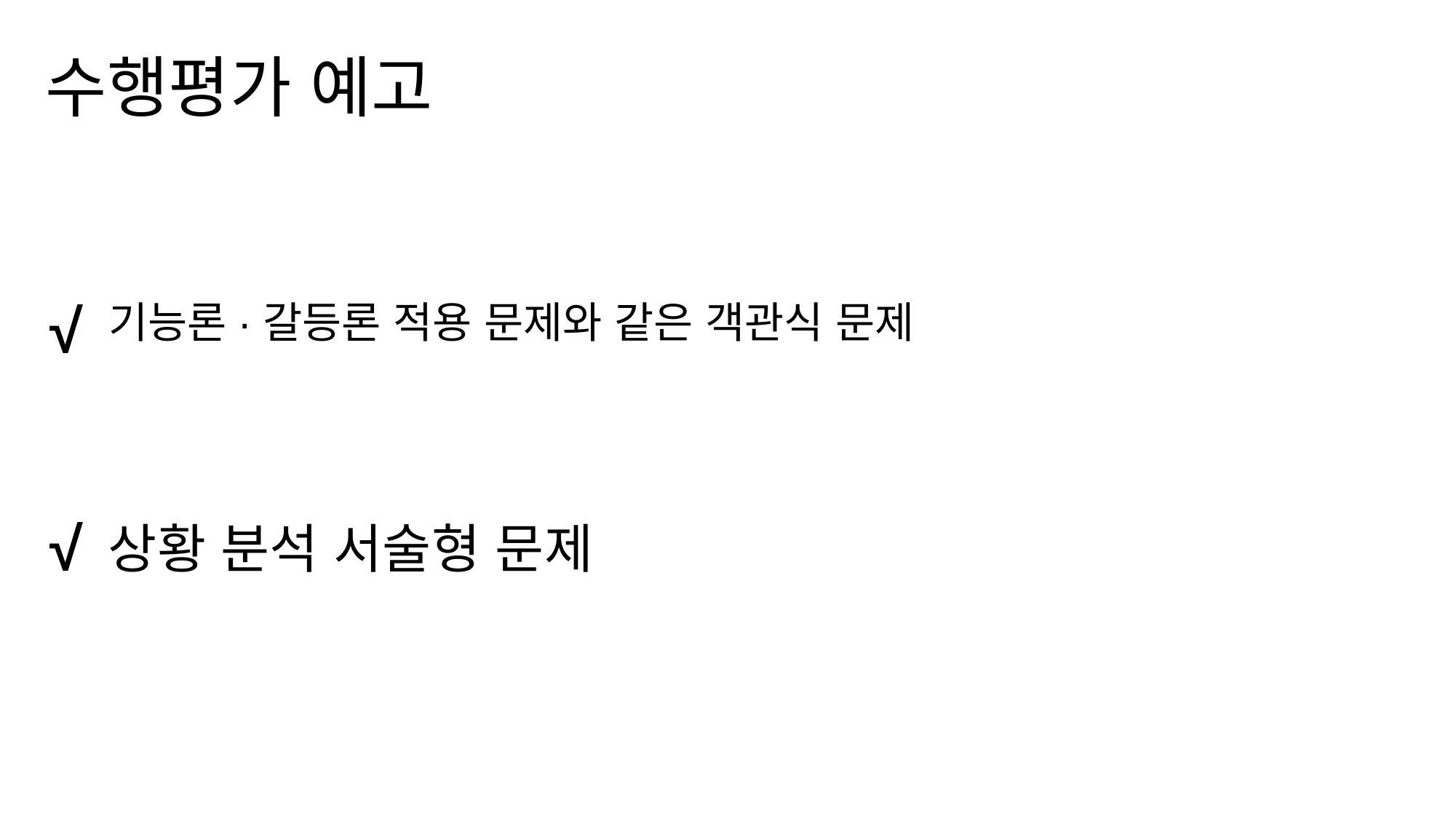

# 수행평가 예고
√
기능론 ∙ 갈등론 적용 문제와 같은 객관식 문제
√
상황 분석 서술형 문제